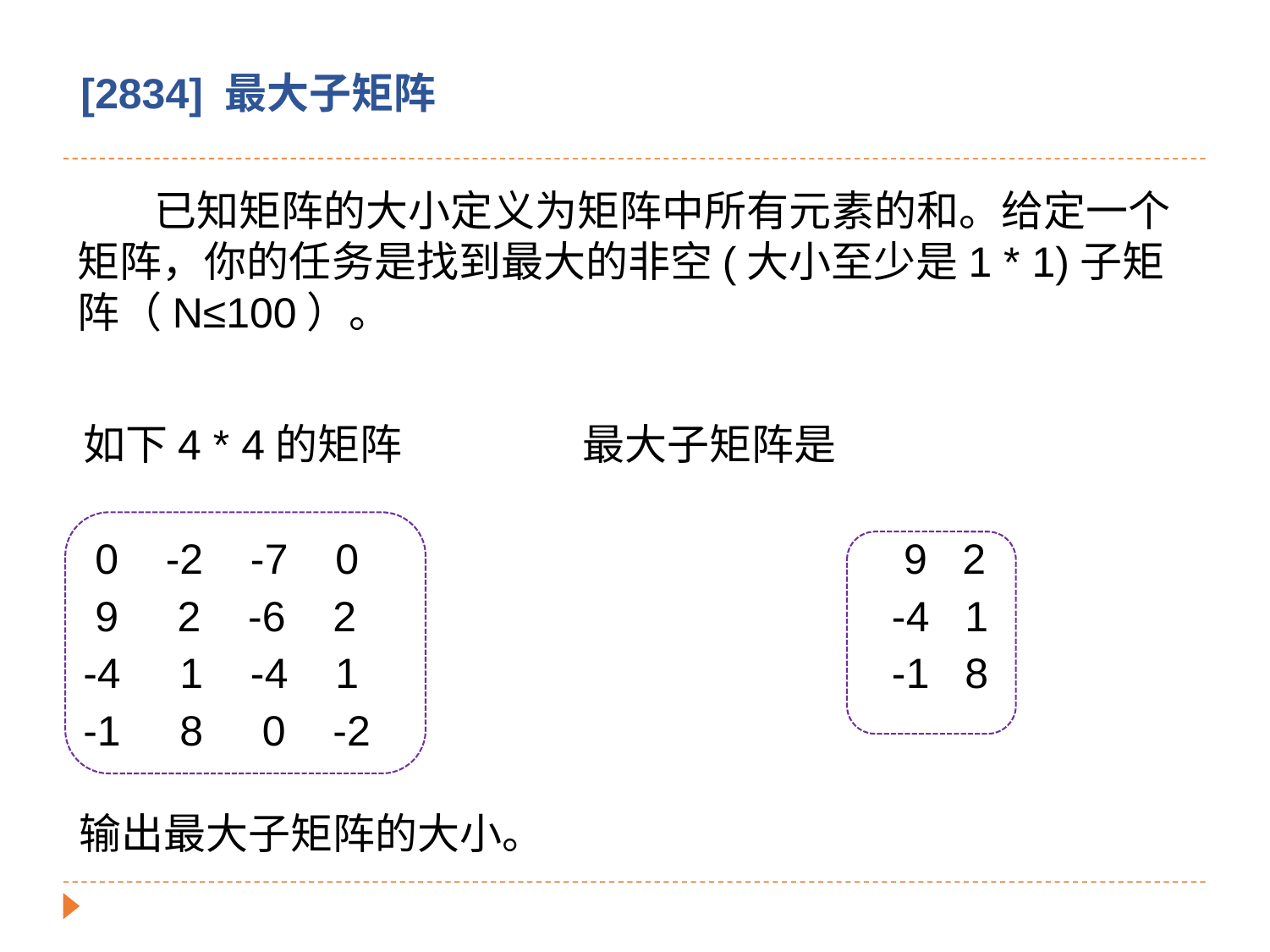

[2834] 最大子矩阵
       已知矩阵的大小定义为矩阵中所有元素的和。给定一个矩阵，你的任务是找到最大的非空(大小至少是1 * 1)子矩阵（N≤100）。
如下4 * 4的矩阵                   最大子矩阵是

 0    -2    -7    0				     9   2
 9     2    -6    2				    -4   1
-4     1    -4    1				    -1   8
-1     8     0    -2

输出最大子矩阵的大小。